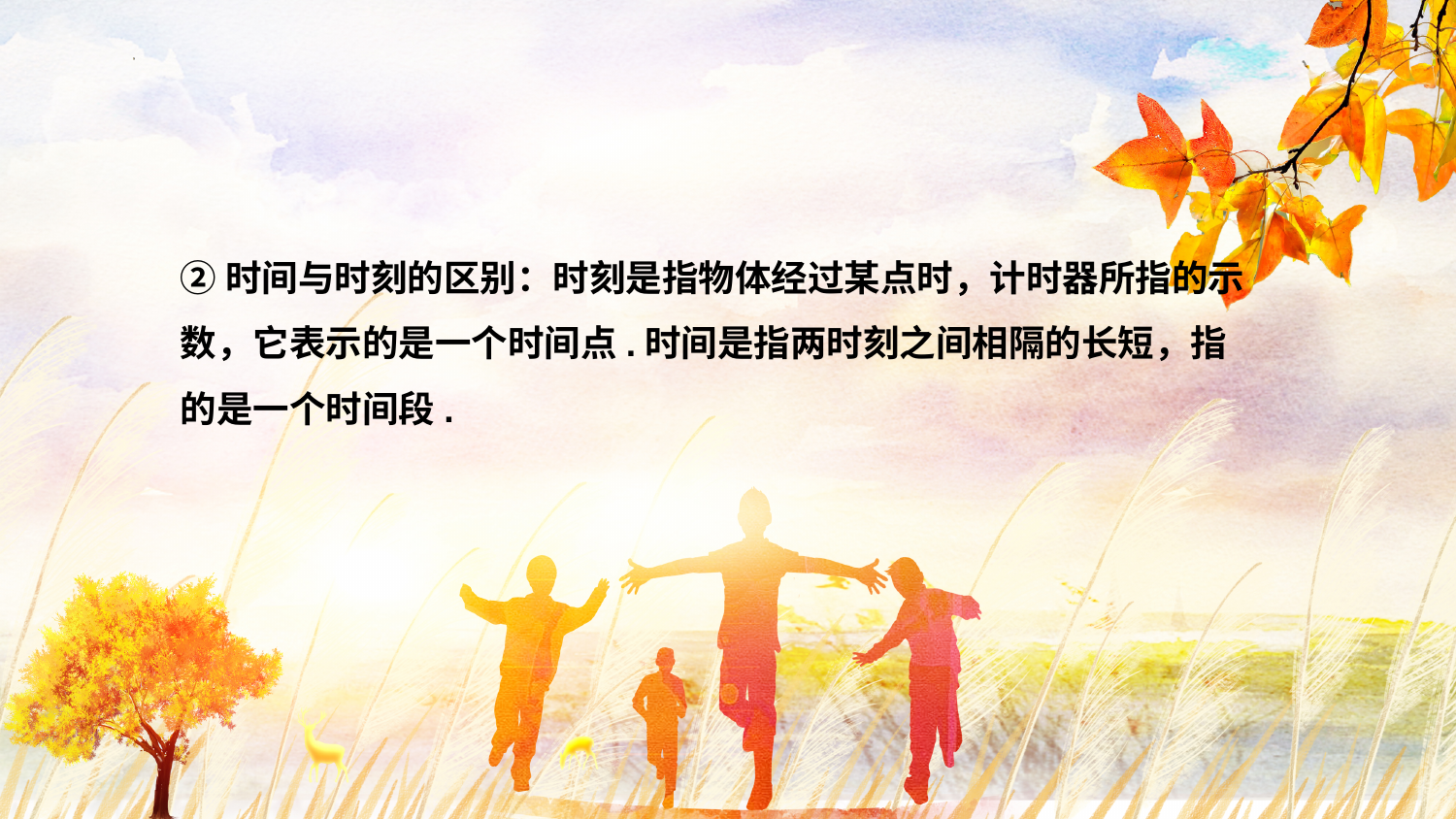

②时间与时刻的区别：时刻是指物体经过某点时，计时器所指的示数，它表示的是一个时间点.时间是指两时刻之间相隔的长短，指的是一个时间段.